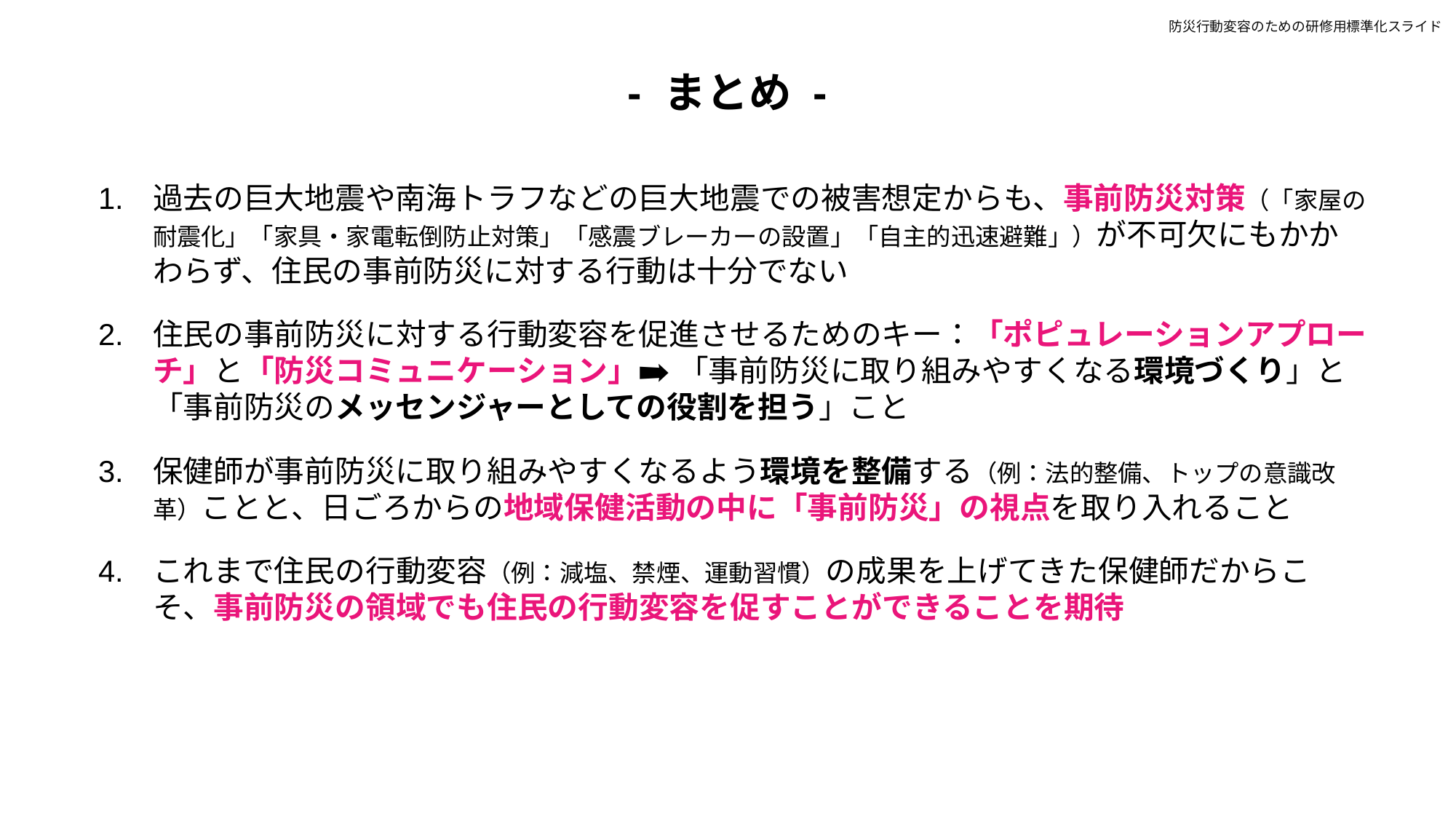

防災行動変容のための研修用標準化スライド
- まとめ -
過去の巨大地震や南海トラフなどの巨大地震での被害想定からも、事前防災対策（「家屋の耐震化」「家具・家電転倒防止対策」「感震ブレーカーの設置」「自主的迅速避難」）が不可欠にもかかわらず、住民の事前防災に対する行動は十分でない
住民の事前防災に対する行動変容を促進させるためのキー：「ポピュレーションアプローチ」と「防災コミュニケーション」➡ 「事前防災に取り組みやすくなる環境づくり」と「事前防災のメッセンジャーとしての役割を担う」こと
保健師が事前防災に取り組みやすくなるよう環境を整備する（例：法的整備、トップの意識改革）ことと、日ごろからの地域保健活動の中に「事前防災」の視点を取り入れること
これまで住民の行動変容（例：減塩、禁煙、運動習慣）の成果を上げてきた保健師だからこそ、事前防災の領域でも住民の行動変容を促すことができることを期待